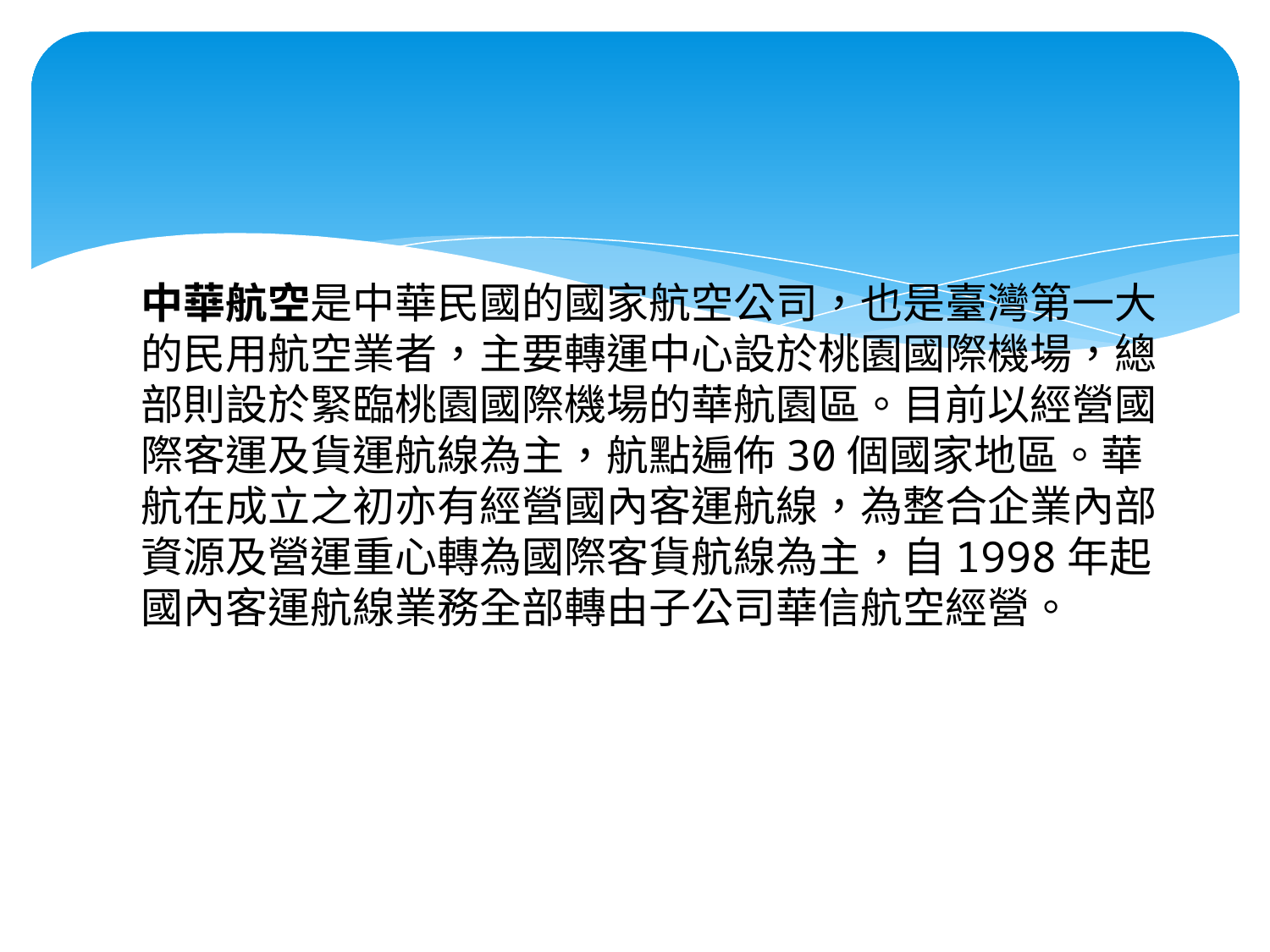

中華航空是中華民國的國家航空公司，也是臺灣第一大的民用航空業者，主要轉運中心設於桃園國際機場，總部則設於緊臨桃園國際機場的華航園區。目前以經營國際客運及貨運航線為主，航點遍佈30個國家地區。華航在成立之初亦有經營國內客運航線，為整合企業內部資源及營運重心轉為國際客貨航線為主，自1998年起國內客運航線業務全部轉由子公司華信航空經營。